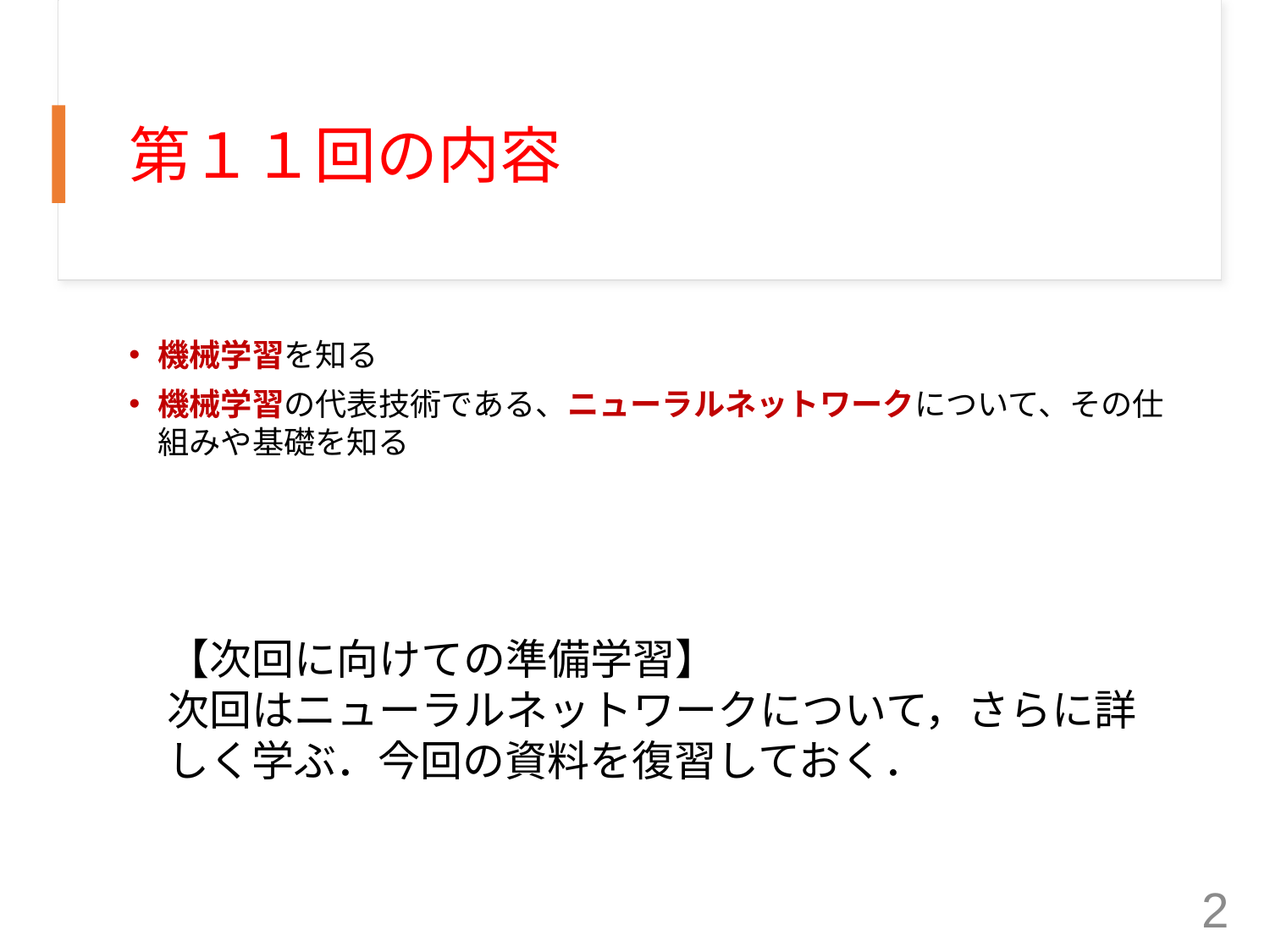

# 第１１回の内容

機械学習を知る
機械学習の代表技術である、ニューラルネットワークについて、その仕組みや基礎を知る

【次回に向けての準備学習】
次回はニューラルネットワークについて，さらに詳しく学ぶ．今回の資料を復習しておく．
2